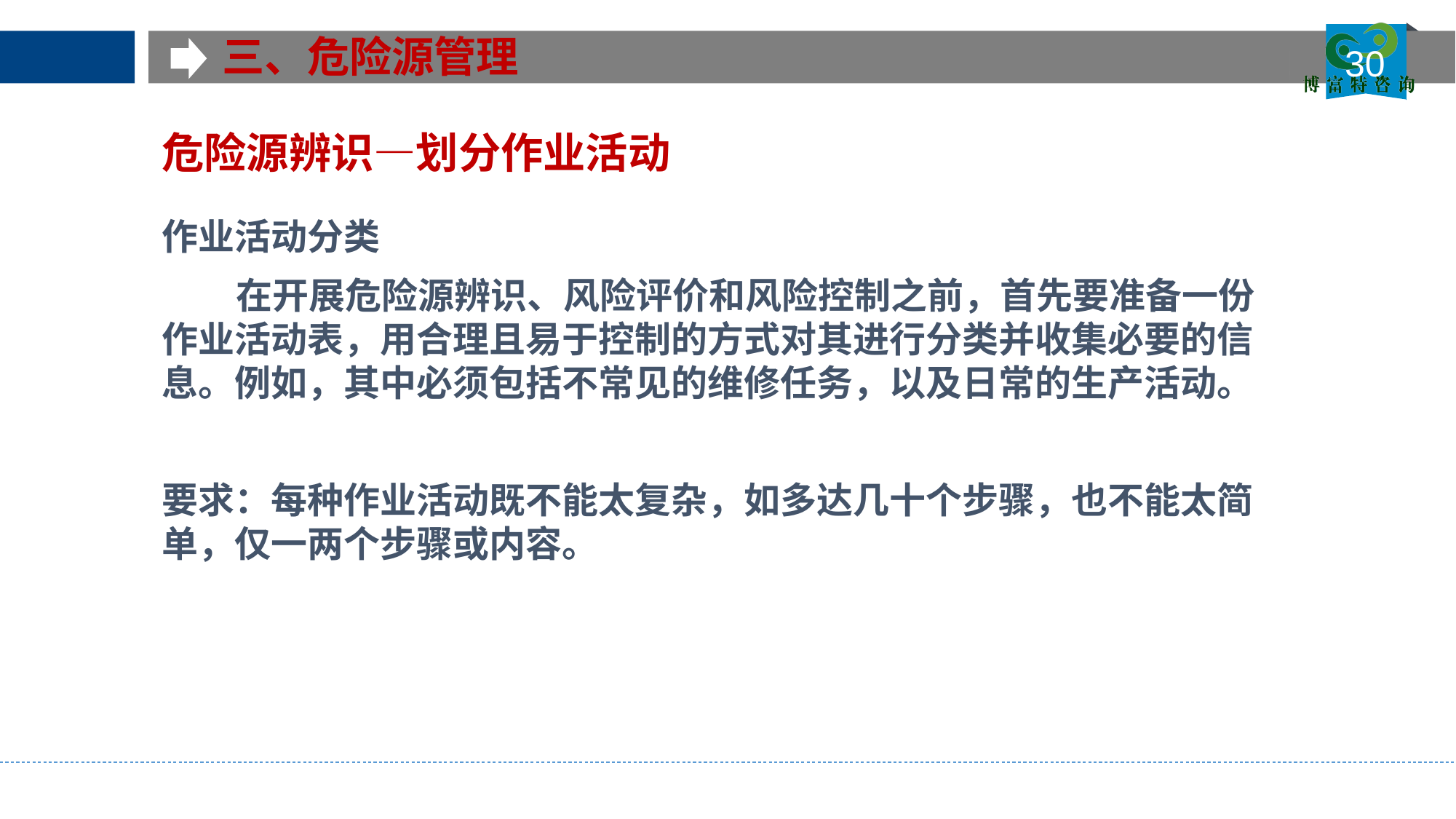

三、危险源管理
30
危险源辨识—划分作业活动
作业活动分类
        在开展危险源辨识、风险评价和风险控制之前，首先要准备一份作业活动表，用合理且易于控制的方式对其进行分类并收集必要的信息。例如，其中必须包括不常见的维修任务，以及日常的生产活动。

要求：每种作业活动既不能太复杂，如多达几十个步骤，也不能太简单，仅一两个步骤或内容。